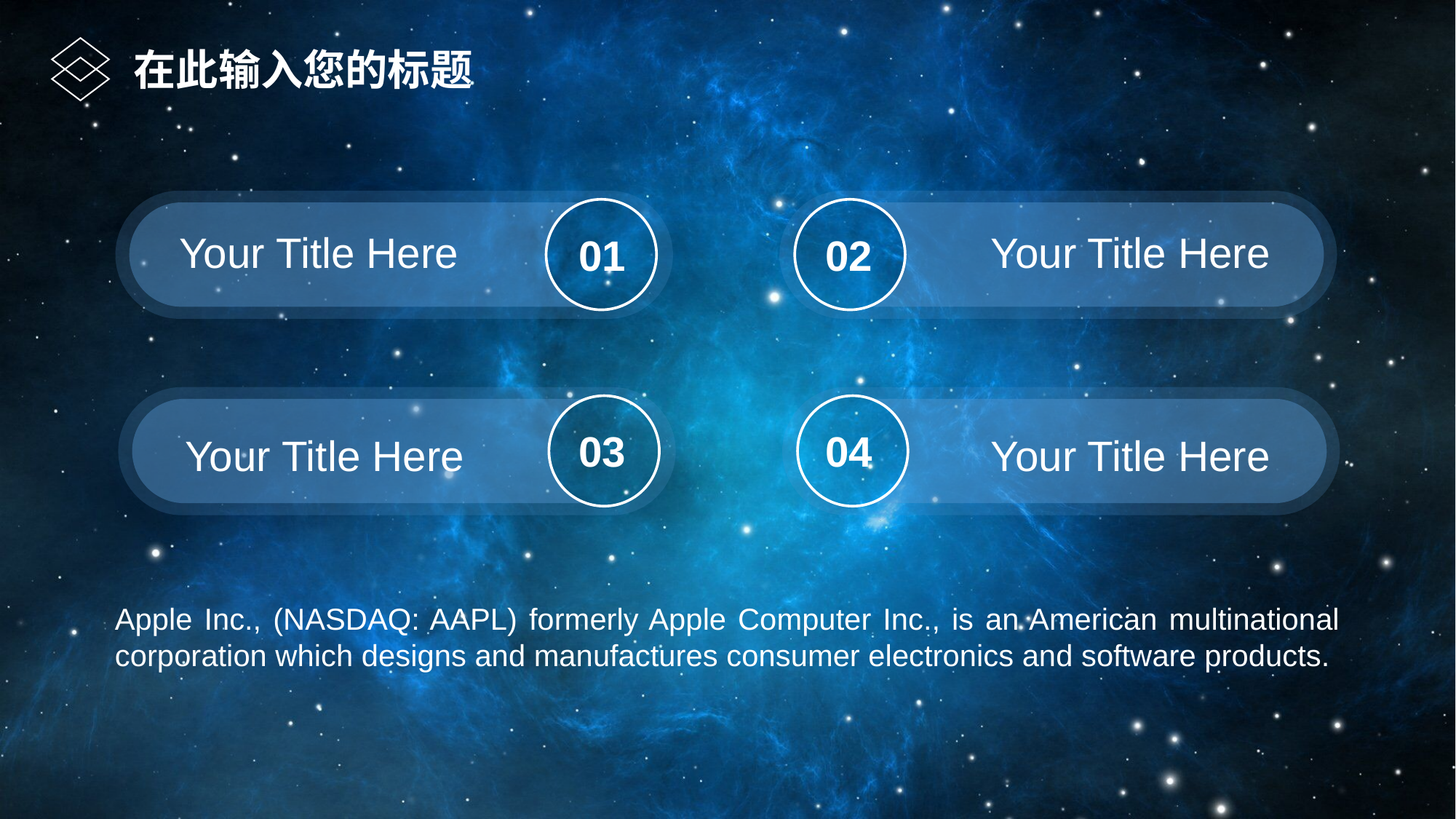

在此输入您的标题

01

02
Your Title Here
Your Title Here

03

04
Your Title Here
Your Title Here
Apple Inc., (NASDAQ: AAPL) formerly Apple Computer Inc., is an American multinational corporation which designs and manufactures consumer electronics and software products.